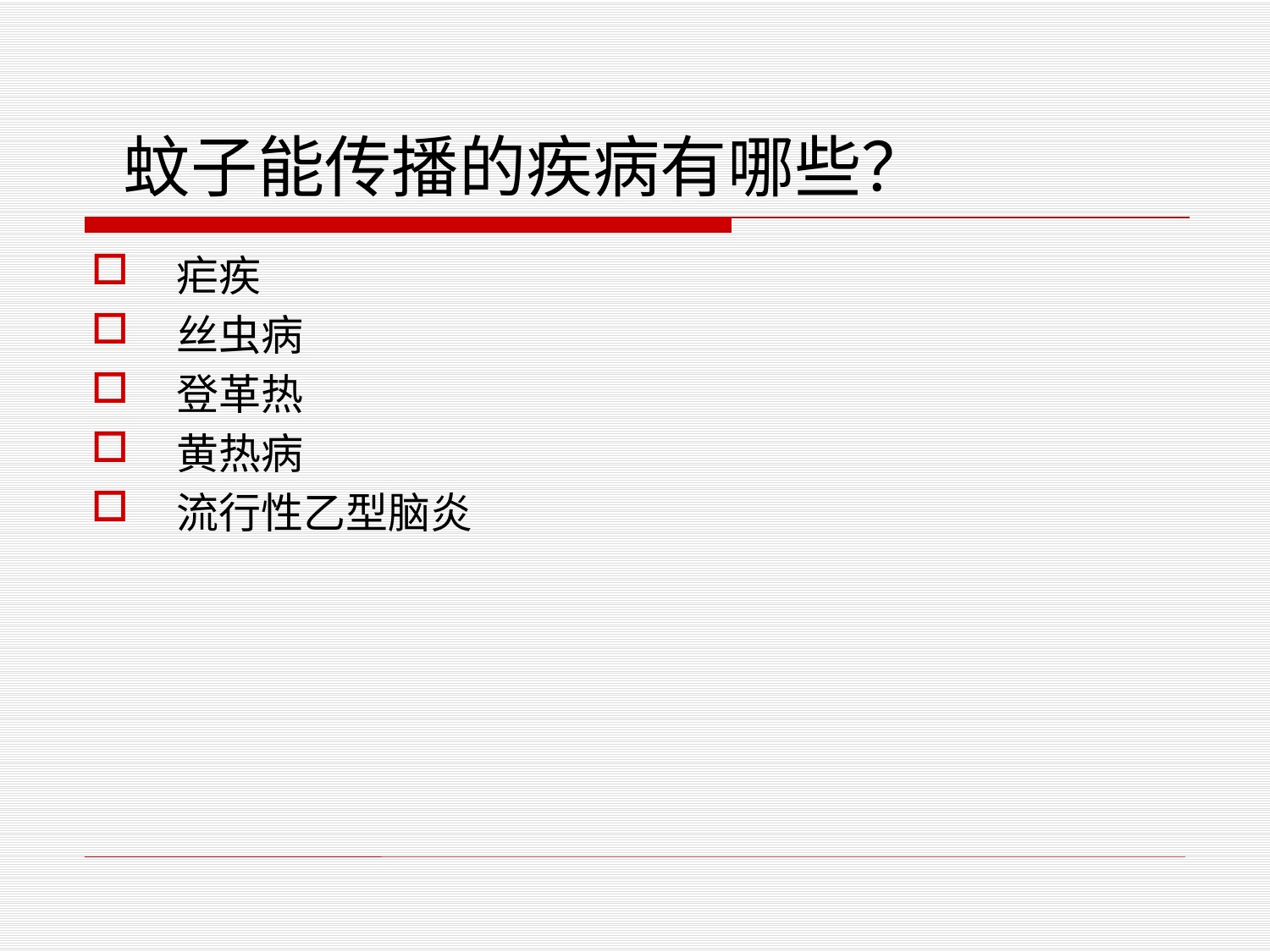

# 蚊子能传播的疾病有哪些？
 疟疾
 丝虫病
 登革热
 黄热病
 流行性乙型脑炎